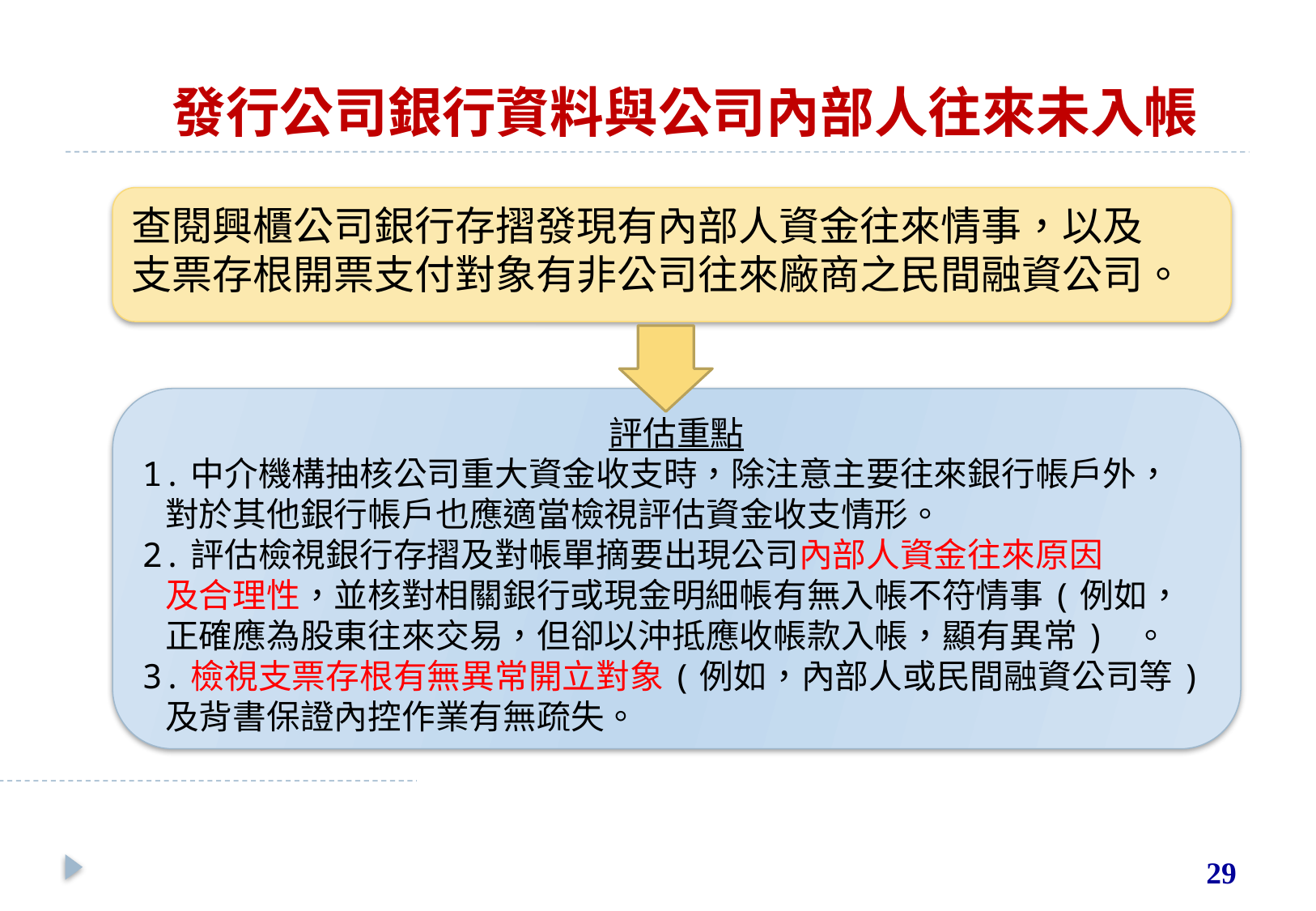

# 發行公司銀行資料與公司內部人往來未入帳
查閱興櫃公司銀行存摺發現有內部人資金往來情事，以及
支票存根開票支付對象有非公司往來廠商之民間融資公司。

評估重點
1.中介機構抽核公司重大資金收支時，除注意主要往來銀行帳戶外，
  對於其他銀行帳戶也應適當檢視評估資金收支情形。
2.評估檢視銀行存摺及對帳單摘要出現公司內部人資金往來原因
  及合理性，並核對相關銀行或現金明細帳有無入帳不符情事(例如，
  正確應為股東往來交易，但卻以沖抵應收帳款入帳，顯有異常) 。
3.檢視支票存根有無異常開立對象(例如，內部人或民間融資公司等)
  及背書保證內控作業有無疏失。

29